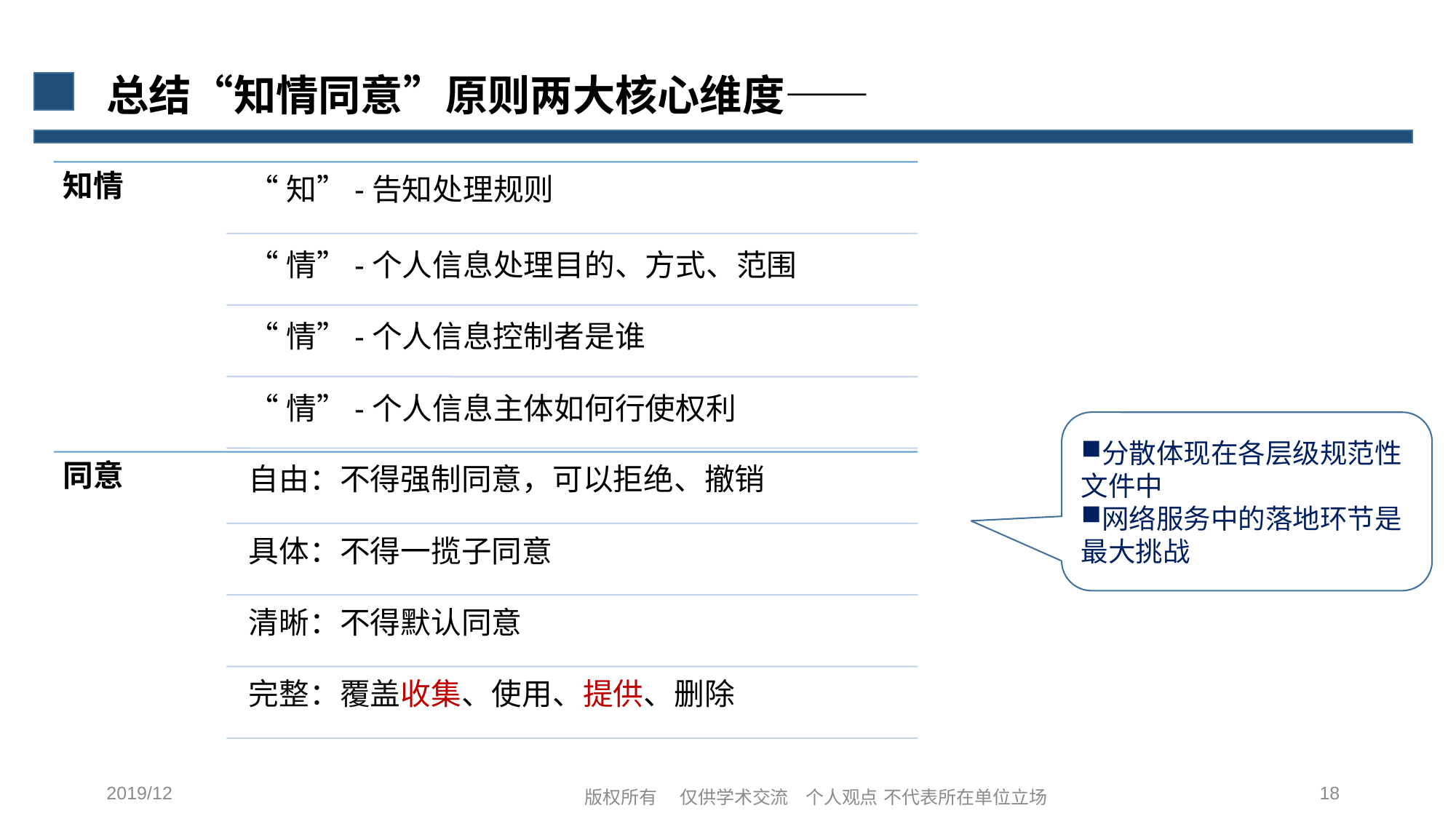

# 总结“知情同意”原则两大核心维度——

知情
“知”-告知处理规则
“情”-个人信息处理目的、方式、范围
“情”-个人信息控制者是谁
“情”-个人信息主体如何行使权利
同意
自由：不得强制同意，可以拒绝、撤销
具体：不得一揽子同意
清晰：不得默认同意
完整：覆盖收集、使用、提供、删除
分散体现在各层级规范性文件中
网络服务中的落地环节是最大挑战
18
2019/12
版权所有    仅供学术交流   个人观点 不代表所在单位立场